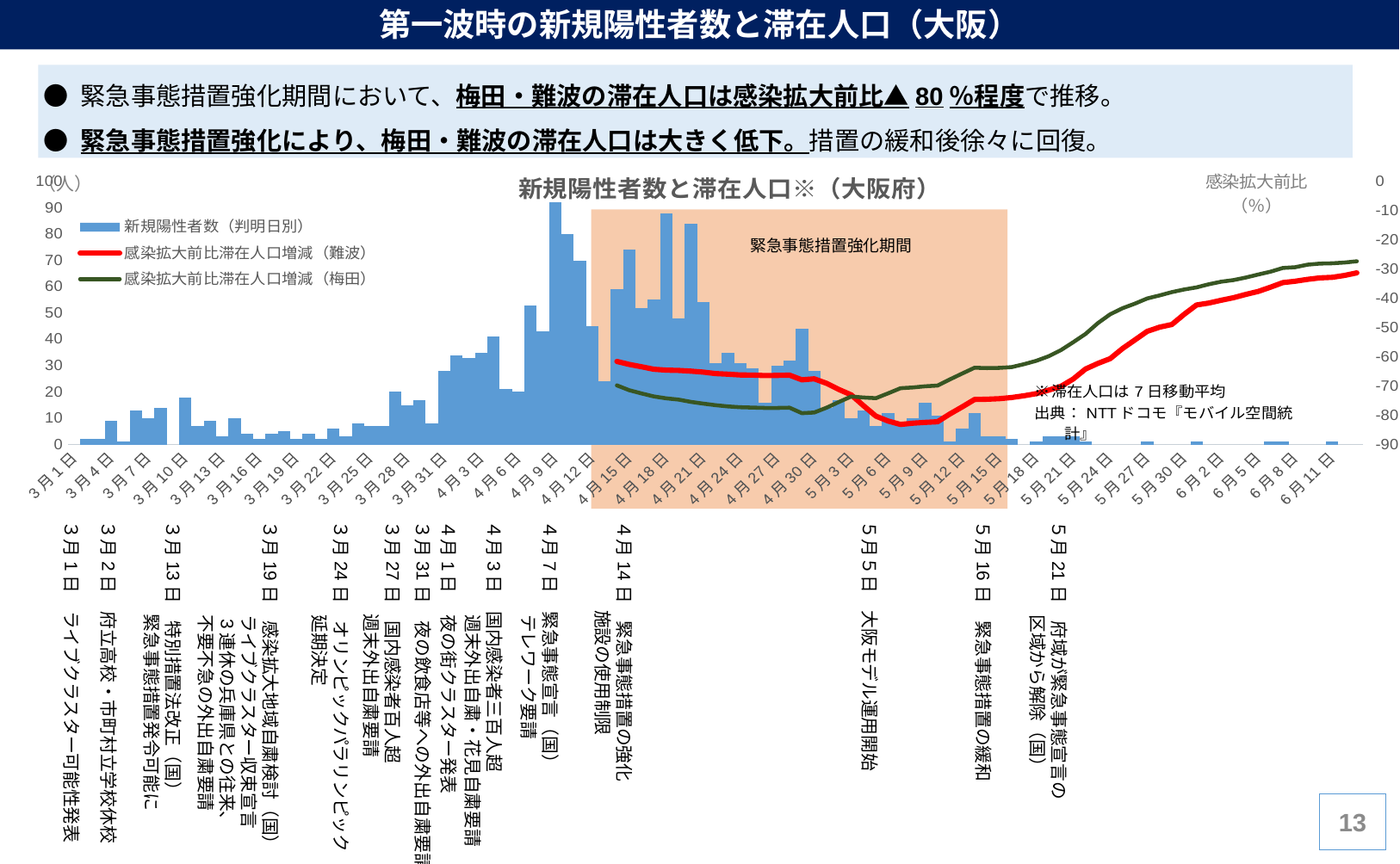

第一波時の新規陽性者数と滞在人口（大阪）
 ● 緊急事態措置強化期間において、梅田・難波の滞在人口は感染拡大前比▲80％程度で推移。
 ● 緊急事態措置強化により、梅田・難波の滞在人口は大きく低下。措置の緩和後徐々に回復。

### Chart: 新規陽性者数と滞在人口※（大阪府）

| Category | 新規陽性者数（判明日別） | 感染拡大前比滞在人口増減（難波） | 感染拡大前比滞在人口増減（梅田） |  |
|---|---|---|---|---|
| 43888 | 1.0 | None | None | None |
| 43889 | 2.0 | None | None | None |
| 43890 | 0.0 | None | None | None |
| 43891 | 0.0 | None | None | None |
| 43892 | 2.0 | None | None | None |
| 43893 | 2.0 | None | None | None |
| 43894 | 9.0 | None | None | None |
| 43895 | 1.0 | None | None | None |
| 43896 | 13.0 | None | None | None |
| 43897 | 10.0 | None | None | None |
| 43898 | 14.0 | None | None | None |
| 43899 | 0.0 | None | None | None |
| 43900 | 18.0 | None | None | None |
| 43901 | 7.0 | None | None | None |
| 43902 | 9.0 | None | None | None |
| 43903 | 3.0 | None | None | None |
| 43904 | 10.0 | None | None | None |
| 43905 | 4.0 | None | None | None |
| 43906 | 2.0 | None | None | None |
| 43907 | 4.0 | None | None | None |
| 43908 | 5.0 | None | None | None |
| 43909 | 2.0 | None | None | None |
| 43910 | 4.0 | None | None | None |
| 43911 | 2.0 | None | None | None |
| 43912 | 6.0 | None | None | None |
| 43913 | 3.0 | None | None | None |
| 43914 | 8.0 | None | None | None |
| 43915 | 7.0 | None | None | None |
| 43916 | 7.0 | None | None | None |
| 43917 | 20.0 | None | None | None |
| 43918 | 15.0 | None | None | None |
| 43919 | 17.0 | None | None | None |
| 43920 | 8.0 | None | None | None |
| 43921 | 28.0 | None | None | None |
| 43922 | 34.0 | None | None | None |
| 43923 | 33.0 | None | None | None |
| 43924 | 35.0 | None | None | None |
| 43925 | 41.0 | None | None | None |
| 43926 | 21.0 | None | None | None |
| 43927 | 20.0 | None | None | None |
| 43928 | 53.0 | None | None | None |
| 43929 | 43.0 | None | None | None |
| 43930 | 92.0 | None | None | None |
| 43931 | 80.0 | None | None | None |
| 43932 | 70.0 | None | None | None |
| 43933 | 45.0 | None | None | None |
| 43934 | 24.0 | None | None | None |
| 43935 | 59.0 | -61.57142857142857 | -69.75714285714285 | None |
| 43936 | 74.0 | -62.58571428571428 | -71.42857142857143 | None |
| 43937 | 52.0 | -63.39999999999999 | -72.52857142857144 | None |
| 43938 | 55.0 | -64.24285714285715 | -73.55714285714285 | None |
| 43939 | 88.0 | -64.55714285714285 | -74.2 | None |
| 43940 | 48.0 | -64.64285714285714 | -74.64285714285714 | None |
| 43941 | 84.0 | -64.88571428571429 | -75.41428571428571 | None |
| 43942 | 54.0 | -65.22857142857141 | -76.01428571428572 | None |
| 43943 | 31.0 | -65.72857142857143 | -76.54285714285713 | None |
| 43944 | 35.0 | -65.94285714285715 | -76.95714285714287 | None |
| 43945 | 31.0 | -66.2 | -77.24285714285715 | None |
| 43946 | 29.0 | -66.24285714285715 | -77.35714285714286 | None |
| 43947 | 16.0 | -66.4 | -77.48571428571428 | None |
| 43948 | 30.0 | -66.35714285714285 | -77.48571428571428 | None |
| 43949 | 32.0 | -66.27142857142857 | -77.4 | None |
| 43950 | 44.0 | -67.87142857142858 | -79.27142857142859 | None |
| 43951 | 28.0 | -67.5142857142857 | -79.05714285714286 | None |
| 43952 | 14.0 | -69.07142857142857 | -77.38571428571429 | None |
| 43953 | 17.0 | -71.17142857142856 | -75.44285714285714 | None |
| 43954 | 10.0 | -73.01428571428572 | -73.58571428571427 | None |
| 43955 | 13.0 | -76.72857142857143 | -73.91428571428571 | None |
| 43956 | 7.0 | -80.28571428571429 | -74.14285714285715 | None |
| 43957 | 12.0 | -81.97142857142856 | -72.4857142857143 | None |
| 43958 | 8.0 | -83.14285714285714 | -70.72857142857143 | None |
| 43959 | 10.0 | -82.69999999999997 | -70.47142857142856 | None |
| 43960 | 16.0 | -82.42857142857142 | -70.07142857142857 | None |
| 43961 | 11.0 | -82.21428571428571 | -69.82857142857142 | None |
| 43962 | 1.0 | -79.55714285714285 | -67.71428571428571 | None |
| 43963 | 6.0 | -77.14285714285714 | -65.71428571428572 | None |
| 43964 | 12.0 | -74.58571428571429 | -63.728571428571435 | None |
| 43965 | 3.0 | -74.51428571428572 | -63.84285714285715 | None |
| 43966 | 3.0 | -74.31428571428572 | -63.785714285714285 | None |
| 43967 | 2.0 | -73.91428571428571 | -63.528571428571425 | None |
| 43968 | 0.0 | -73.32857142857144 | -62.52857142857142 | None |
| 43969 | 1.0 | -72.6 | -61.357142857142854 | None |
| 43970 | 3.0 | -71.4 | -59.8 | None |
| 43971 | 3.0 | -70.11428571428571 | -57.714285714285715 | None |
| 43972 | 3.0 | -67.58571428571429 | -55.0 | None |
| 43973 | 1.0 | -64.17142857142858 | -52.15714285714286 | None |
| 43974 | 0.0 | -62.25714285714285 | -48.44285714285714 | None |
| 43975 | 0.0 | -60.614285714285714 | -45.41428571428571 | None |
| 43976 | 0.0 | -57.142857142857146 | -43.357142857142854 | None |
| 43977 | 0.0 | -54.214285714285715 | -41.785714285714285 | None |
| 43978 | 1.0 | -51.271428571428565 | -40.01428571428572 | None |
| 43979 | 0.0 | -49.84285714285714 | -38.971428571428575 | None |
| 43980 | 0.0 | -48.92857142857142 | -37.84285714285714 | None |
| 43981 | 0.0 | -45.41428571428572 | -36.942857142857136 | None |
| 43982 | 1.0 | -42.24285714285714 | -36.228571428571435 | None |
| 43983 | 0.0 | -41.58571428571429 | -35.15714285714286 | None |
| 43984 | 0.0 | -40.628571428571426 | -34.285714285714285 | None |
| 43985 | 0.0 | -39.75714285714286 | -33.714285714285715 | None |
| 43986 | 0.0 | -38.62857142857143 | -32.84285714285714 | None |
| 43987 | 0.0 | -37.614285714285714 | -31.828571428571426 | None |
| 43988 | 1.0 | -36.15714285714286 | -30.857142857142858 | None |
| 43989 | 1.0 | -34.58571428571428 | -29.585714285714285 | None |
| 43990 | 0.0 | -34.128571428571426 | -29.314285714285713 | None |
| 43991 | 0.0 | -33.48571428571428 | -28.442857142857143 | None |
| 43992 | 0.0 | -32.95714285714286 | -28.085714285714285 | None |
| 43993 | 1.0 | -32.785714285714285 | -27.97142857142857 | None |
| 43994 | 0.0 | -32.128571428571426 | -27.71428571428572 | None |
| 43995 | 0.0 | -31.24285714285714 | -27.28571428571429 | None |
（人）

緊急事態措置強化期間
３月1日　ライブクラスター可能性発表
３月2日　府立高校・市町村立学校休校
３月13日　特別措置法改正（国）
　　　　　 緊急事態措置発令可能に
３月19日　感染拡大地域自粛検討（国）
　　　 　　ライブクラスター収束宣言
　　　 　　3連休の兵庫県との往来、
　　　 　　不要不急の外出自粛要請
３月24日　オリンピックパラリンピック
　　　　　 延期決定
３月27日　国内感染者百人超
　　　 　　週末外出自粛要請
３月31日　夜の飲食店等への外出自粛要請
４月1日　 夜の街クラスター発表
４月3日　国内感染者三百人超
　　　 　　週末外出自粛・花見自粛要請
４月7日　緊急事態宣言（国）
　　　 　　テレワーク要請
４月14日　緊急事態措置の強化
　　　　　施設の使用制限
５月５日　大阪モデル運用開始
５月16日　緊急事態措置の緩和
５月21日　府域が緊急事態宣言の
　　　　　 区域から解除（国）
13